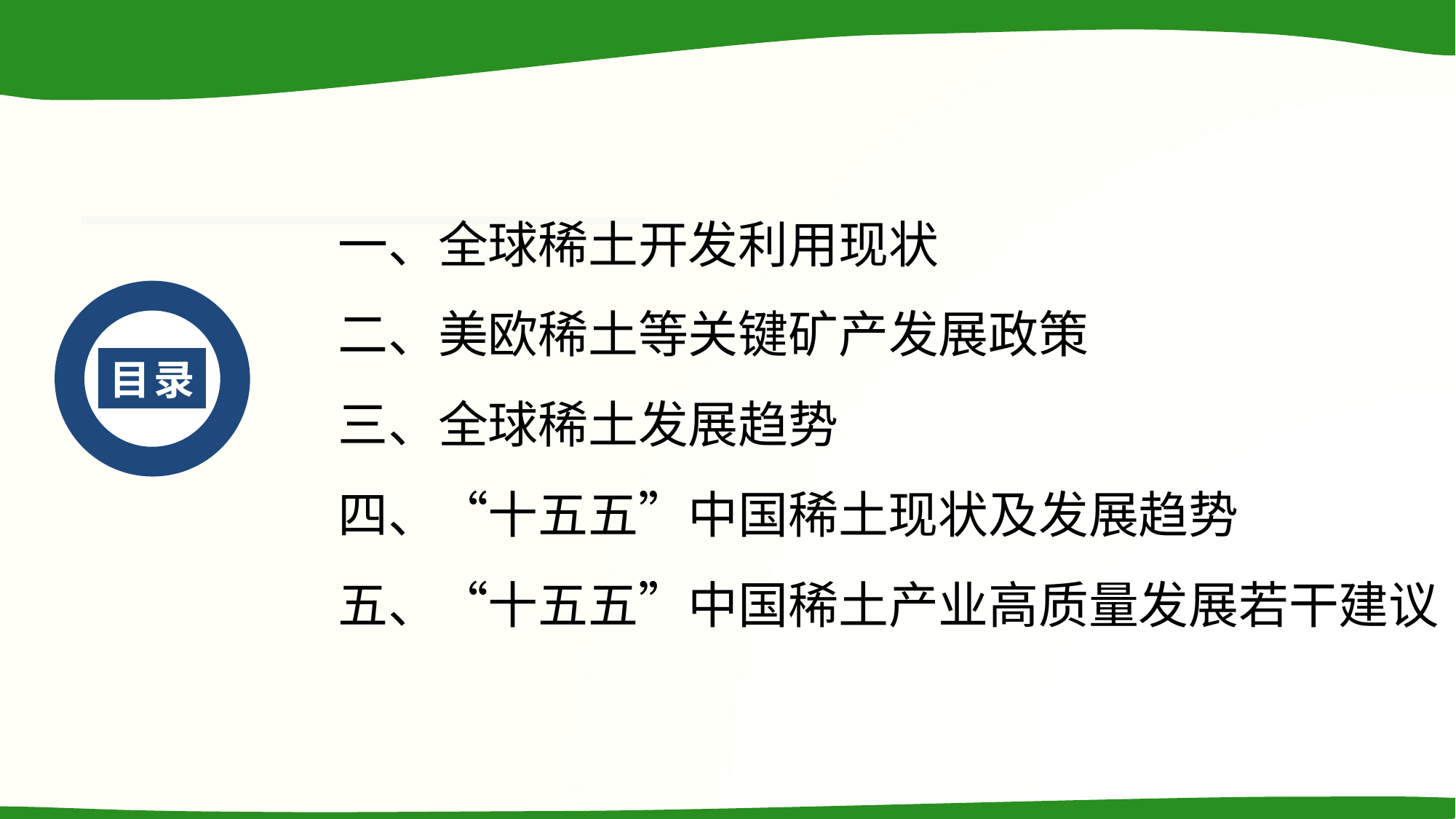

# 一、全球稀土开发利用现状 二、美欧稀土等关键矿产发展政策 三、全球稀土发展趋势 四、“十五五”中国稀土现状及发展趋势 五、“十五五”中国稀土产业高质量发展若干建议

目录